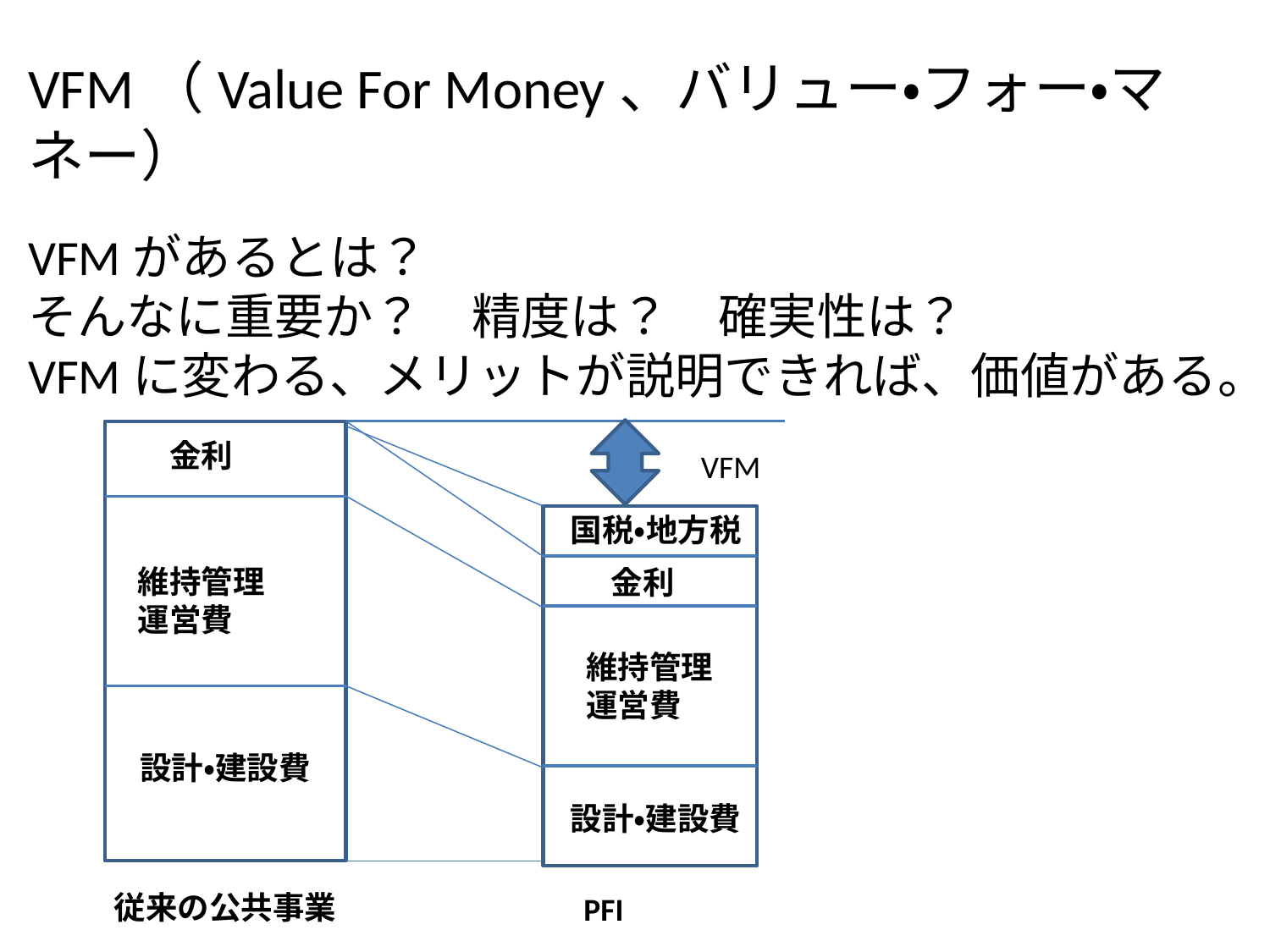

VFM（Value For Money、バリュー・フォー・マネー）

VFMがあるとは？
そんなに重要か？　精度は？　確実性は？
VFMに変わる、メリットが説明できれば、価値がある。

金利
VFM
国税・地方税

維持管理
運営費
金利
維持管理
運営費
設計・建設費
設計・建設費
従来の公共事業
PFI